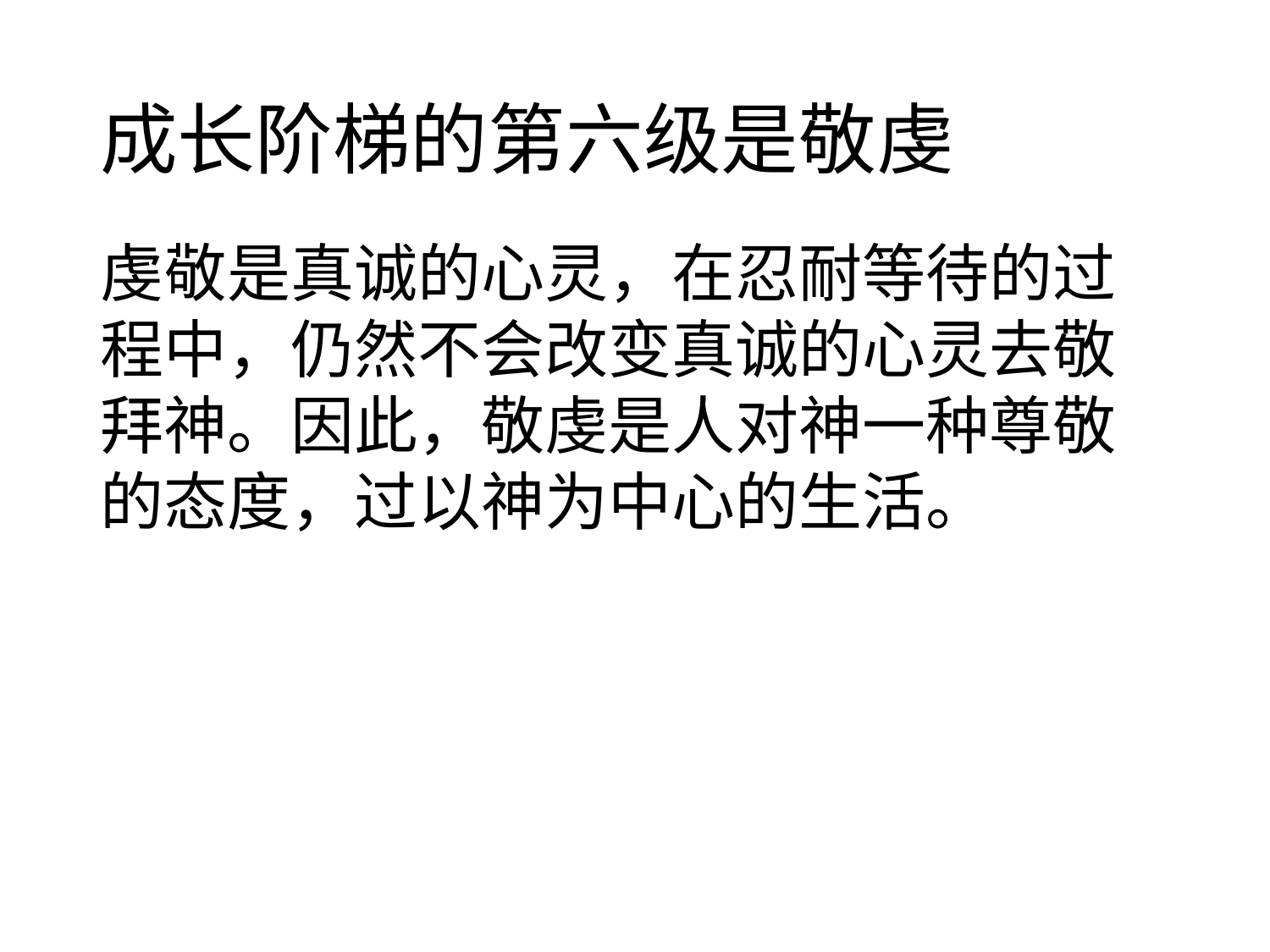

# 成长阶梯的第六级是敬虔
虔敬是真诚的心灵，在忍耐等待的过程中，仍然不会改变真诚的心灵去敬拜神。因此，敬虔是人对神一种尊敬的态度，过以神为中心的生活。